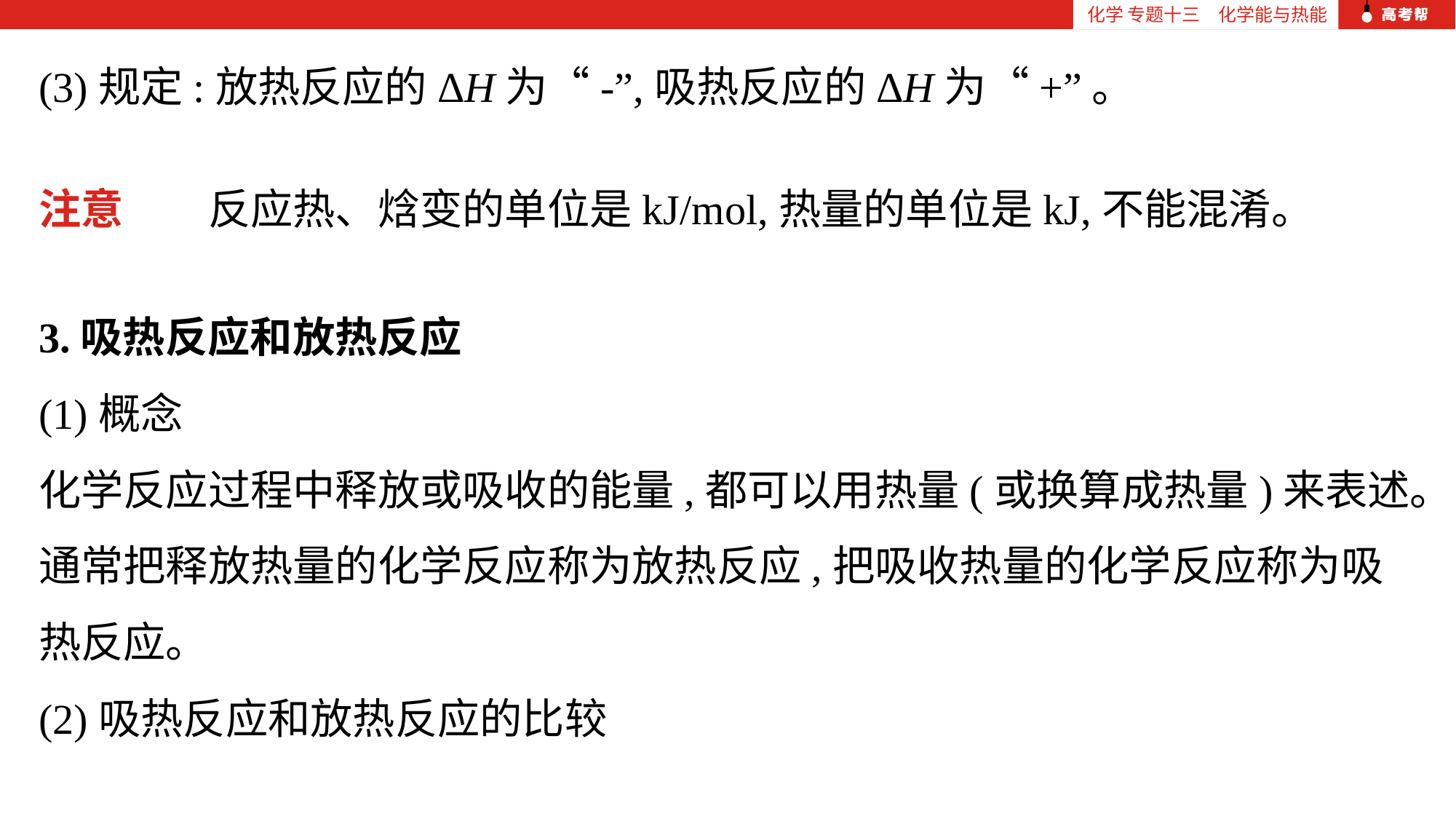

化学 专题十三　化学能与热能
(3)规定:放热反应的ΔH为“-”,吸热反应的ΔH为“+”。
注意　　反应热、焓变的单位是kJ/mol,热量的单位是kJ,不能混淆。
3.吸热反应和放热反应
(1)概念
化学反应过程中释放或吸收的能量,都可以用热量(或换算成热量)来表述。通常把释放热量的化学反应称为放热反应,把吸收热量的化学反应称为吸热反应。
(2)吸热反应和放热反应的比较